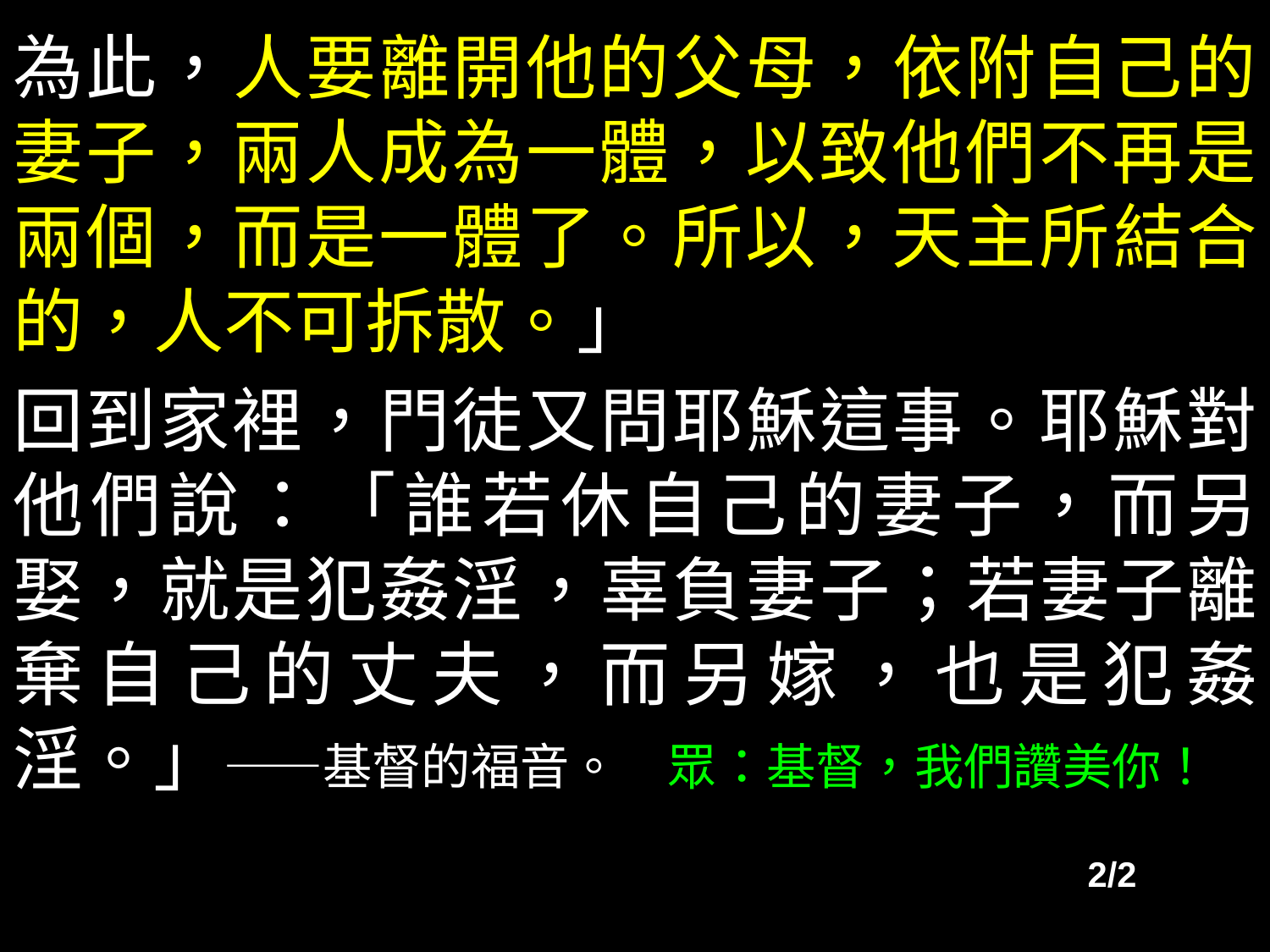

為此，人要離開他的父母，依附自己的妻子，兩人成為一體，以致他們不再是兩個，而是一體了。所以，天主所結合的，人不可拆散。」
回到家裡，門徒又問耶穌這事。耶穌對他們說：「誰若休自己的妻子，而另娶，就是犯姦淫，辜負妻子；若妻子離棄自己的丈夫，而另嫁，也是犯姦淫。」——基督的福音。　眾：基督，我們讚美你！

2/2